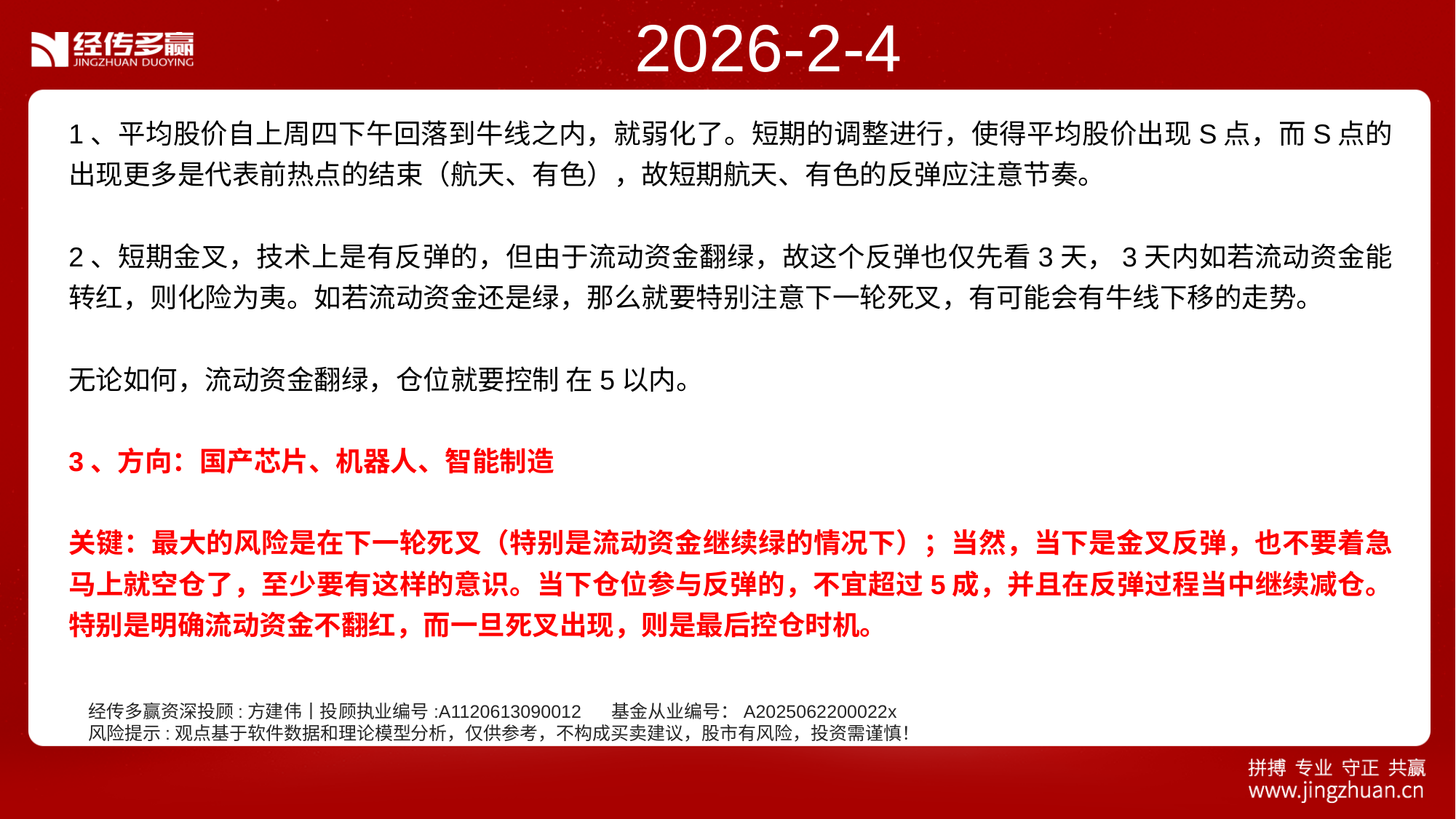

2026-2-4
1、平均股价自上周四下午回落到牛线之内，就弱化了。短期的调整进行，使得平均股价出现S点，而S点的出现更多是代表前热点的结束（航天、有色），故短期航天、有色的反弹应注意节奏。

2、短期金叉，技术上是有反弹的，但由于流动资金翻绿，故这个反弹也仅先看3天，3天内如若流动资金能转红，则化险为夷。如若流动资金还是绿，那么就要特别注意下一轮死叉，有可能会有牛线下移的走势。

无论如何，流动资金翻绿，仓位就要控制 在5以内。

3、方向：国产芯片、机器人、智能制造

关键：最大的风险是在下一轮死叉（特别是流动资金继续绿的情况下）；当然，当下是金叉反弹，也不要着急马上就空仓了，至少要有这样的意识。当下仓位参与反弹的，不宜超过5成，并且在反弹过程当中继续减仓。特别是明确流动资金不翻红，而一旦死叉出现，则是最后控仓时机。